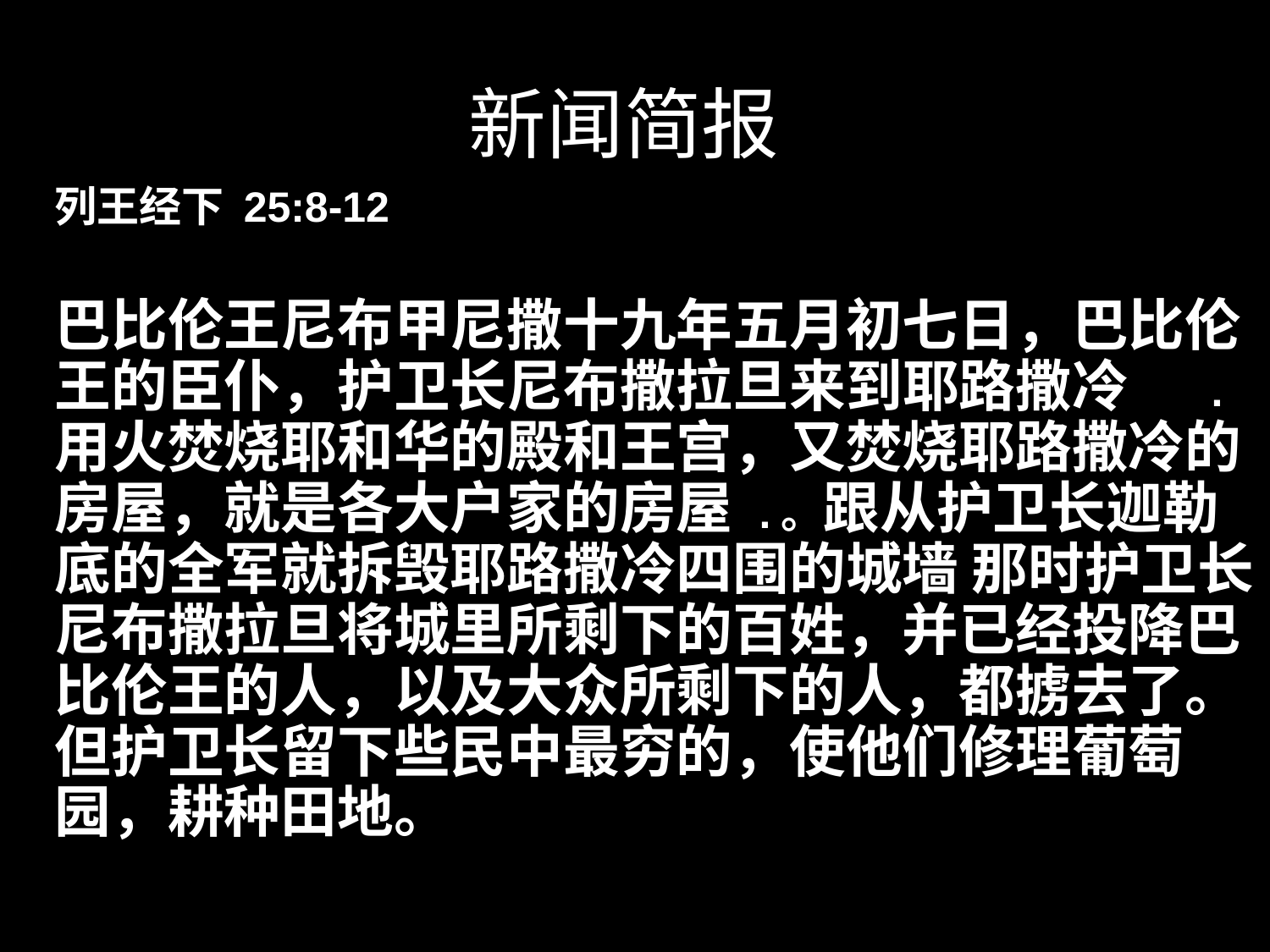

# 新闻简报
列王经下 25:8-12

巴比伦王尼布甲尼撒十九年五月初七日，巴比伦王的臣仆，护卫长尼布撒拉旦来到耶路撒冷， . 用火焚烧耶和华的殿和王宫，又焚烧耶路撒冷的房屋，就是各大户家的房屋 .。跟从护卫长迦勒底的全军就拆毁耶路撒冷四围的城墙 那时护卫长尼布撒拉旦将城里所剩下的百姓，并已经投降巴比伦王的人，以及大众所剩下的人，都掳去了。 但护卫长留下些民中最穷的，使他们修理葡萄园，耕种田地。